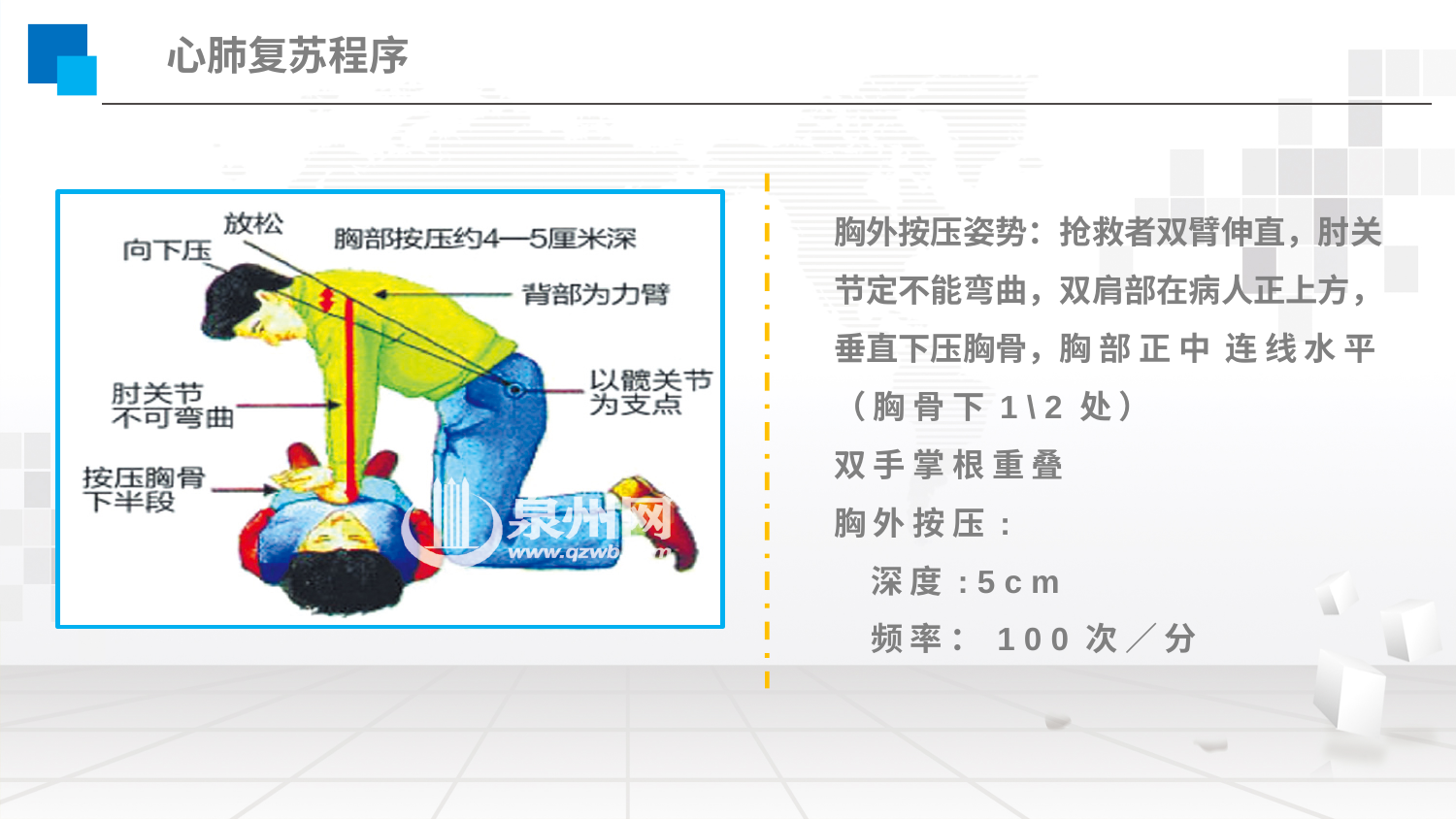

心肺复苏程序

胸外按压姿势：抢救者双臂伸直，肘关节定不能弯曲，双肩部在病人正上方，垂直下压胸骨，胸 部 正 中  连 线 水 平  （ 胸 骨 下 1 \ 2 处 ）
双 手 掌 根 重 叠
胸 外 按 压 :
    深 度 : 5 c m
    频 率 ： 1 0 0 次 ／ 分